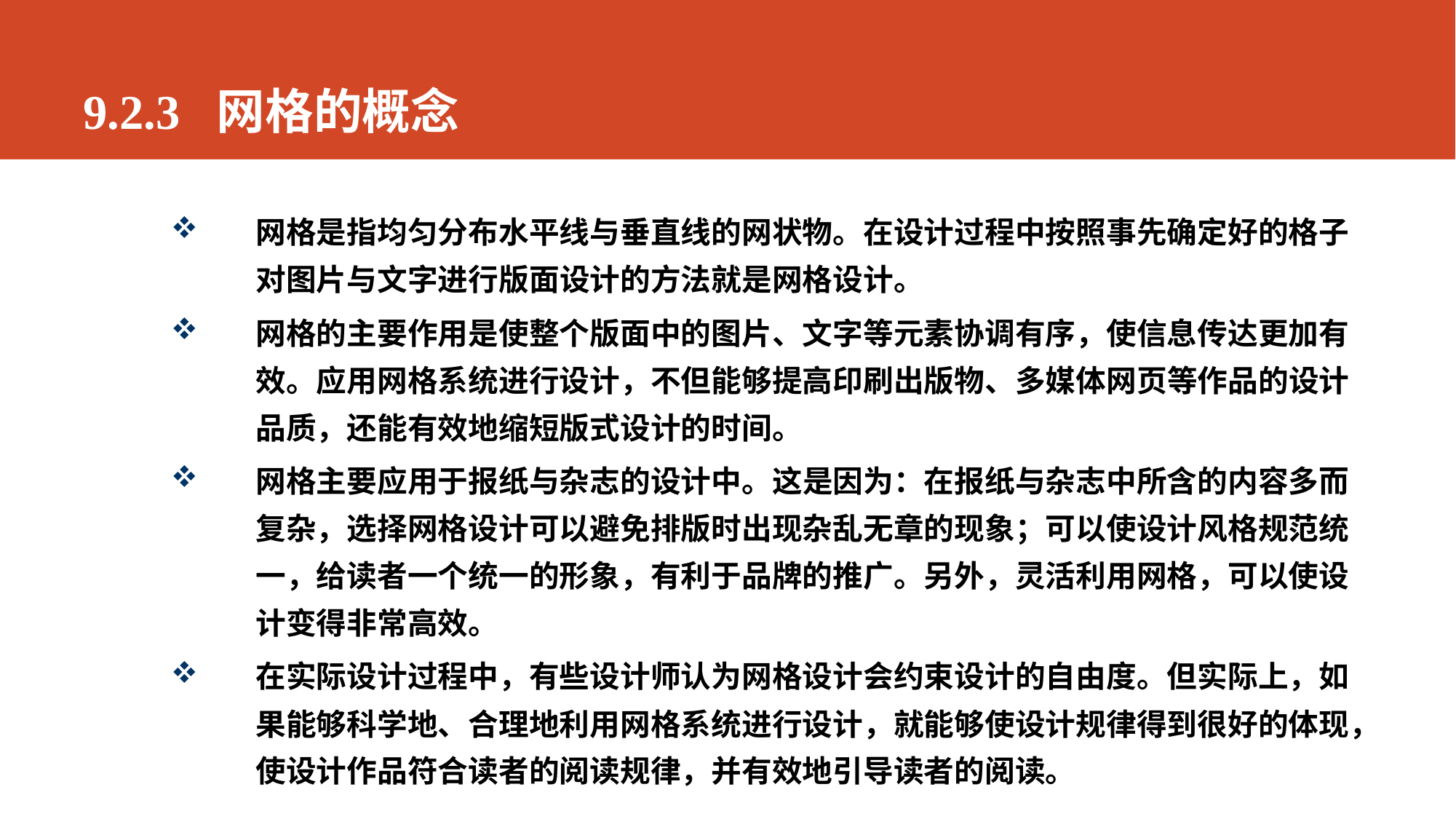

# 9.2.3  网格的概念
网格是指均匀分布水平线与垂直线的网状物。在设计过程中按照事先确定好的格子对图片与文字进行版面设计的方法就是网格设计。
网格的主要作用是使整个版面中的图片、文字等元素协调有序，使信息传达更加有效。应用网格系统进行设计，不但能够提高印刷出版物、多媒体网页等作品的设计品质，还能有效地缩短版式设计的时间。
网格主要应用于报纸与杂志的设计中。这是因为：在报纸与杂志中所含的内容多而复杂，选择网格设计可以避免排版时出现杂乱无章的现象；可以使设计风格规范统一，给读者一个统一的形象，有利于品牌的推广。另外，灵活利用网格，可以使设计变得非常高效。
在实际设计过程中，有些设计师认为网格设计会约束设计的自由度。但实际上，如果能够科学地、合理地利用网格系统进行设计，就能够使设计规律得到很好的体现，使设计作品符合读者的阅读规律，并有效地引导读者的阅读。